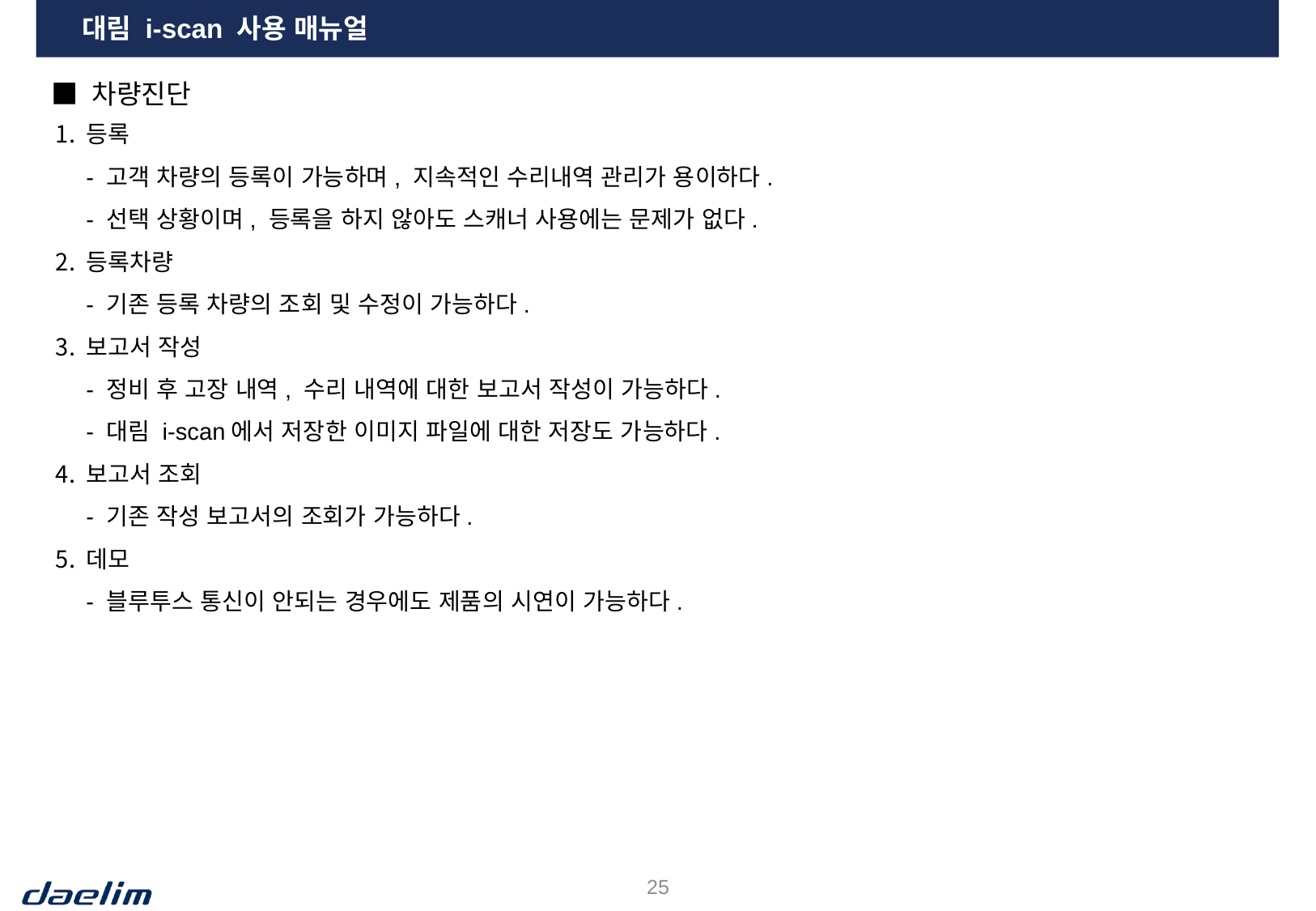

대림 i-scan 사용 매뉴얼
■ 차량진단
등록
- 고객 차량의 등록이 가능하며, 지속적인 수리내역 관리가 용이하다.
- 선택 상황이며, 등록을 하지 않아도 스캐너 사용에는 문제가 없다.
등록차량
- 기존 등록 차량의 조회 및 수정이 가능하다.
보고서 작성
- 정비 후 고장 내역, 수리 내역에 대한 보고서 작성이 가능하다.
- 대림 i-scan에서 저장한 이미지 파일에 대한 저장도 가능하다.
보고서 조회
- 기존 작성 보고서의 조회가 가능하다.
데모
- 블루투스 통신이 안되는 경우에도 제품의 시연이 가능하다.
25